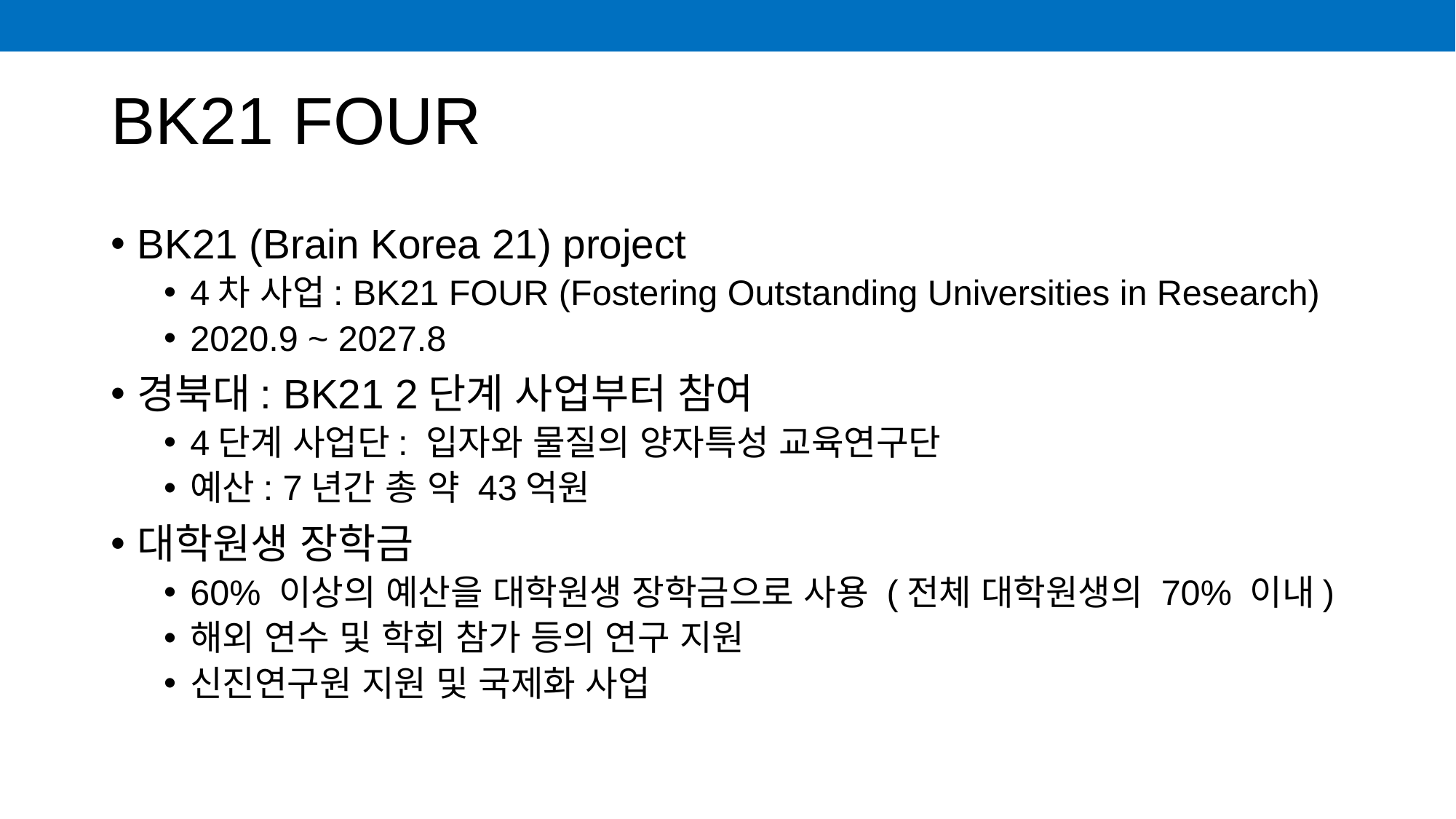

# BK21 FOUR
BK21 (Brain Korea 21) project
4차 사업: BK21 FOUR (Fostering Outstanding Universities in Research)
2020.9 ~ 2027.8
경북대: BK21 2단계 사업부터 참여
4단계 사업단: 입자와 물질의 양자특성 교육연구단
예산: 7년간 총 약 43억원
대학원생 장학금
60% 이상의 예산을 대학원생 장학금으로 사용 (전체 대학원생의 70% 이내)
해외 연수 및 학회 참가 등의 연구 지원
신진연구원 지원 및 국제화 사업